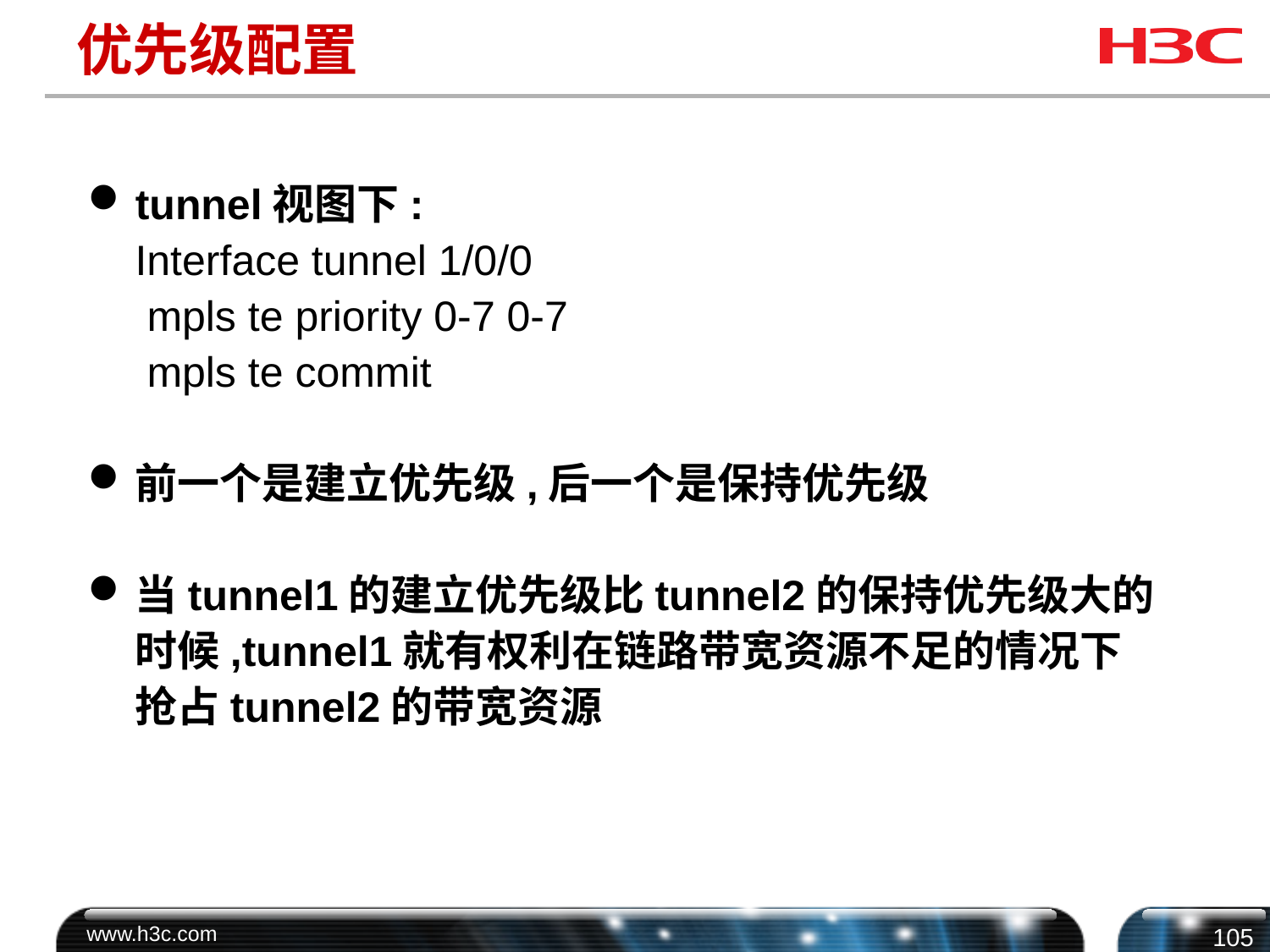

# 优先级配置
tunnel视图下:
    Interface tunnel 1/0/0
     mpls te priority 0-7 0-7
     mpls te commit

前一个是建立优先级,后一个是保持优先级

当tunnel1的建立优先级比tunnel2的保持优先级大的时候,tunnel1就有权利在链路带宽资源不足的情况下抢占tunnel2的带宽资源